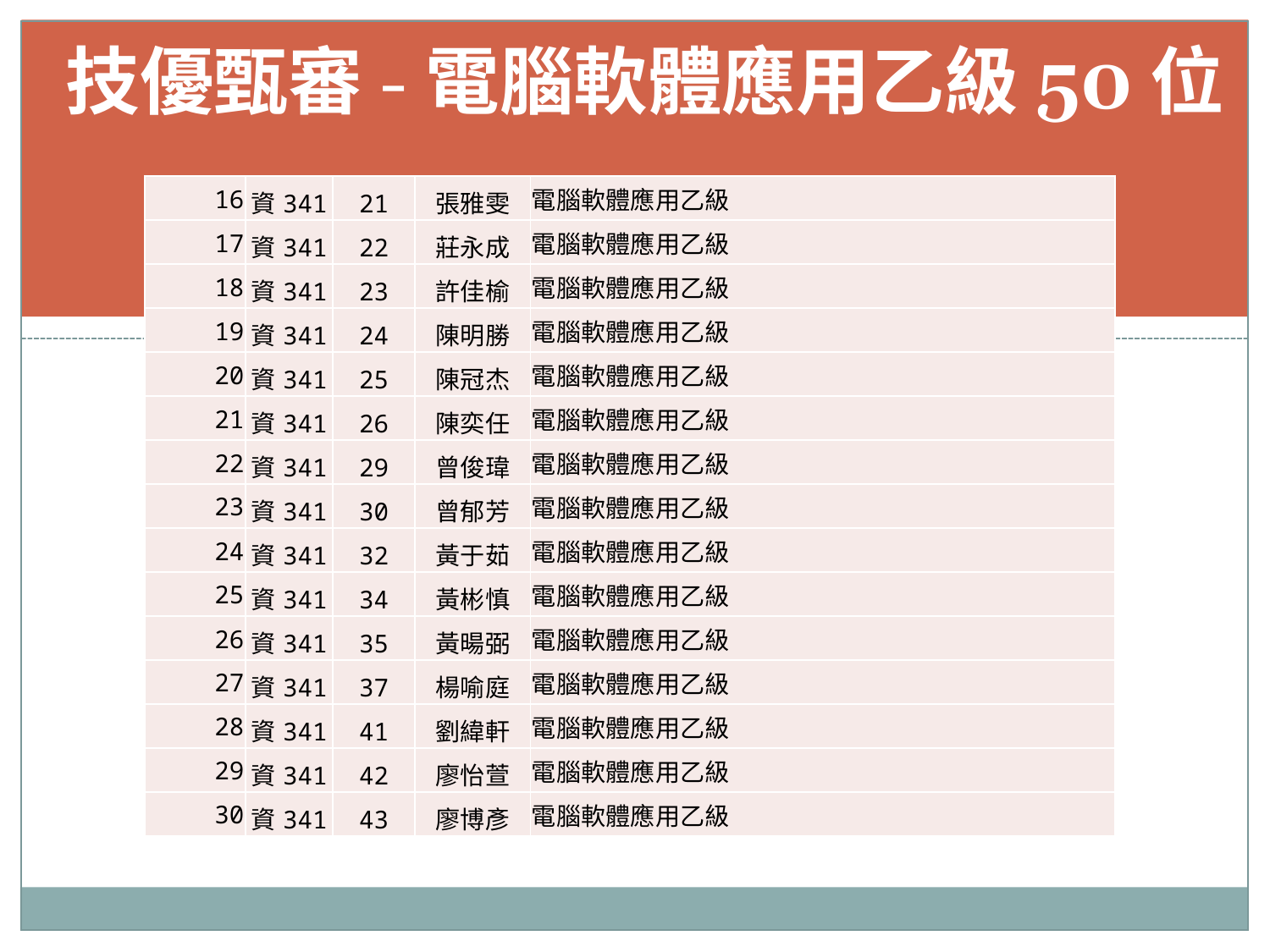

# 技優甄審-電腦軟體應用乙級50位
| 16 | 資341 | 21 | 張雅雯 | 電腦軟體應用乙級 |
| --- | --- | --- | --- | --- |
| 17 | 資341 | 22 | 莊永成 | 電腦軟體應用乙級 |
| 18 | 資341 | 23 | 許佳榆 | 電腦軟體應用乙級 |
| 19 | 資341 | 24 | 陳明勝 | 電腦軟體應用乙級 |
| 20 | 資341 | 25 | 陳冠杰 | 電腦軟體應用乙級 |
| 21 | 資341 | 26 | 陳奕任 | 電腦軟體應用乙級 |
| 22 | 資341 | 29 | 曾俊瑋 | 電腦軟體應用乙級 |
| 23 | 資341 | 30 | 曾郁芳 | 電腦軟體應用乙級 |
| 24 | 資341 | 32 | 黃于茹 | 電腦軟體應用乙級 |
| 25 | 資341 | 34 | 黃彬慎 | 電腦軟體應用乙級 |
| 26 | 資341 | 35 | 黃暘弼 | 電腦軟體應用乙級 |
| 27 | 資341 | 37 | 楊喻庭 | 電腦軟體應用乙級 |
| 28 | 資341 | 41 | 劉緯軒 | 電腦軟體應用乙級 |
| 29 | 資341 | 42 | 廖怡萱 | 電腦軟體應用乙級 |
| 30 | 資341 | 43 | 廖博彥 | 電腦軟體應用乙級 |